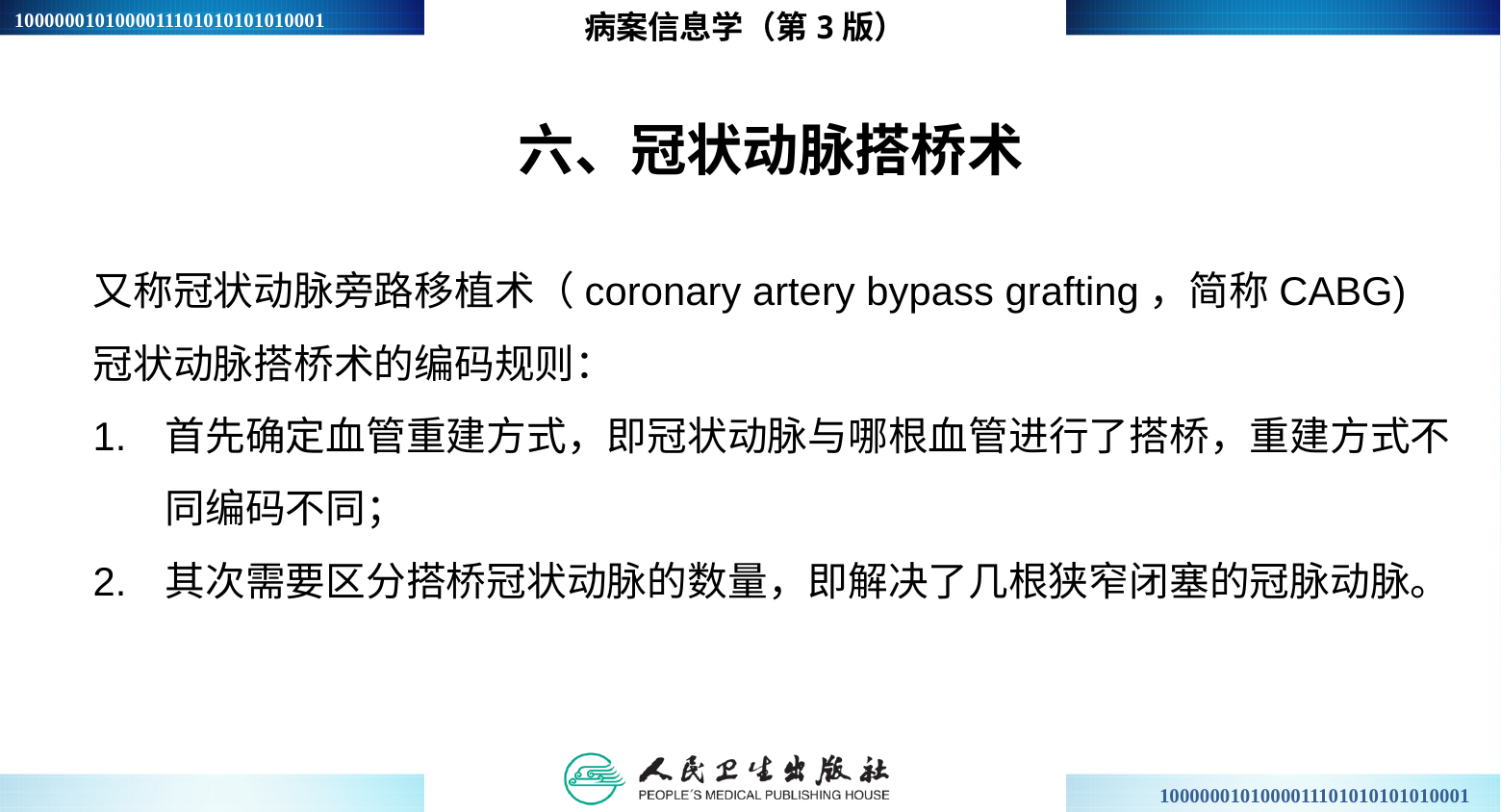

病案信息学（第3版）
# 六、冠状动脉搭桥术
又称冠状动脉旁路移植术（coronary artery bypass grafting，简称CABG)
冠状动脉搭桥术的编码规则：
首先确定血管重建方式，即冠状动脉与哪根血管进行了搭桥，重建方式不同编码不同；
其次需要区分搭桥冠状动脉的数量，即解决了几根狭窄闭塞的冠脉动脉。